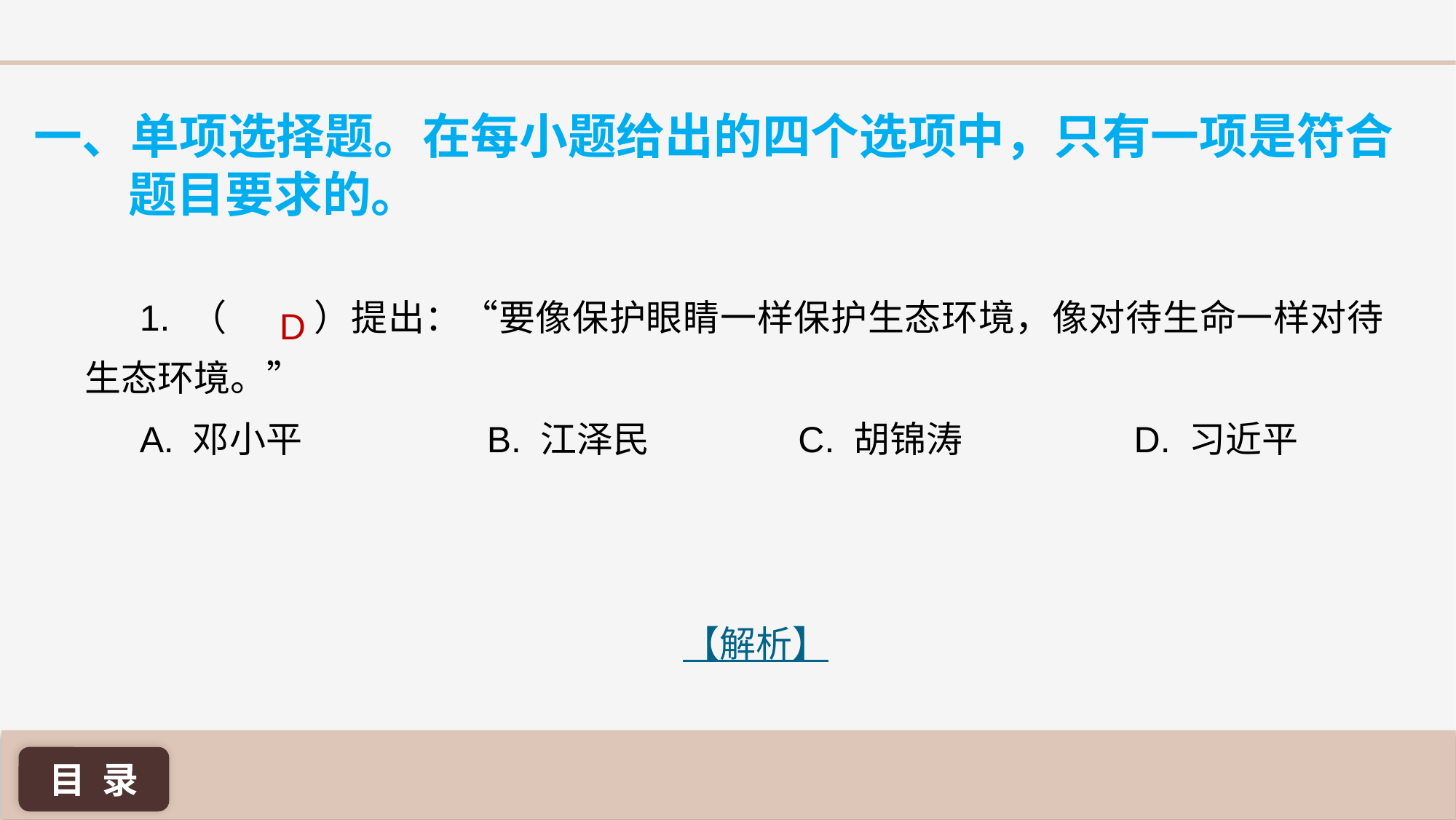

一、单项选择题。在每小题给出的四个选项中，只有一项是符合题目要求的。
1. （	 ）提出：“要像保护眼睛一样保护生态环境，像对待生命一样对待生态环境。”
A. 邓小平 	        B. 江泽民 	      C. 胡锦涛	       D. 习近平
D
【解析】